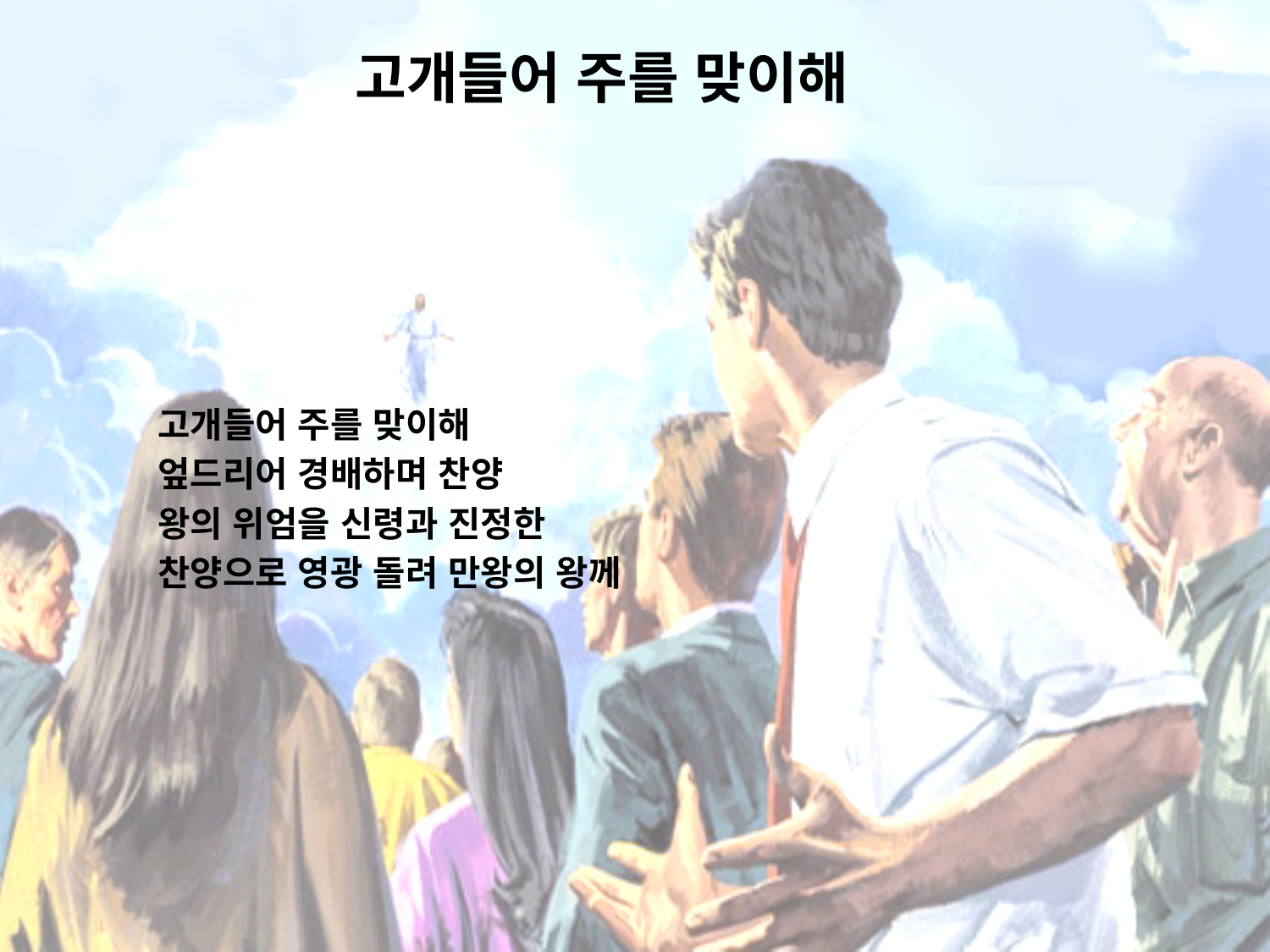

# 고개들어 주를 맞이해
고개들어 주를 맞이해
엎드리어 경배하며 찬양
왕의 위엄을 신령과 진정한
찬양으로 영광 돌려 만왕의 왕께